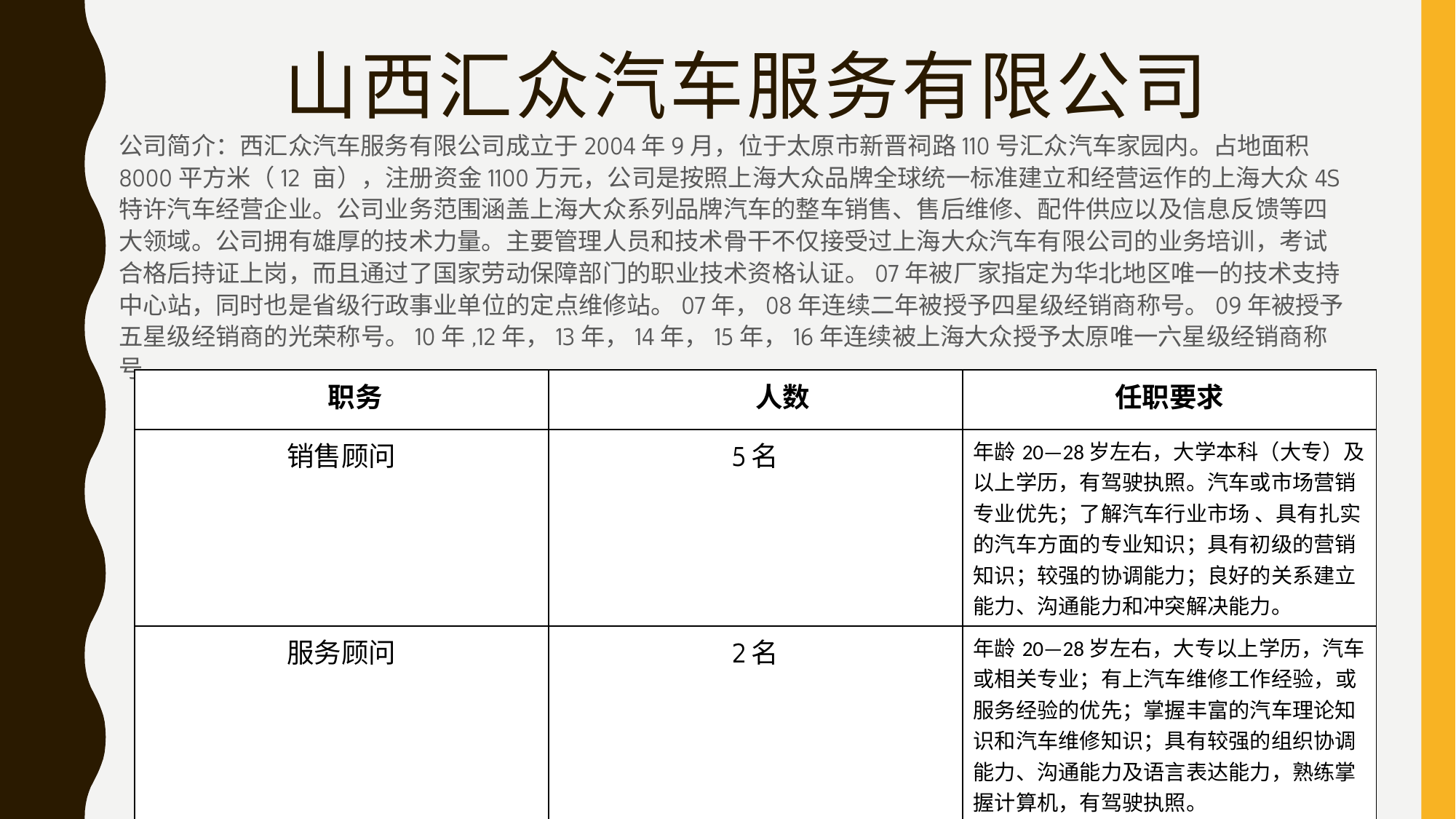

# 山西汇众汽车服务有限公司
公司简介：西汇众汽车服务有限公司成立于2004年9月，位于太原市新晋祠路110号汇众汽车家园内。占地面积8000平方米（12 亩），注册资金1100万元，公司是按照上海大众品牌全球统一标准建立和经营运作的上海大众4S特许汽车经营企业。公司业务范围涵盖上海大众系列品牌汽车的整车销售、售后维修、配件供应以及信息反馈等四大领域。公司拥有雄厚的技术力量。主要管理人员和技术骨干不仅接受过上海大众汽车有限公司的业务培训，考试合格后持证上岗，而且通过了国家劳动保障部门的职业技术资格认证。07年被厂家指定为华北地区唯一的技术支持中心站，同时也是省级行政事业单位的定点维修站。07年，08年连续二年被授予四星级经销商称号。09年被授予五星级经销商的光荣称号。10年,12年，13年，14年，15年，16年连续被上海大众授予太原唯一六星级经销商称号。

| 务职务 | 人数人数 | 任职要求 |
| --- | --- | --- |
| 销售顾问 | 5名 | 年龄20—28岁左右，大学本科（大专）及以上学历，有驾驶执照。汽车或市场营销专业优先；了解汽车行业市场 、具有扎实的汽车方面的专业知识；具有初级的营销知识；较强的协调能力；良好的关系建立能力、沟通能力和冲突解决能力。 |
| 服务顾问 | 2名 | 年龄20—28岁左右，大专以上学历，汽车或相关专业；有上汽车维修工作经验，或服务经验的优先；掌握丰富的汽车理论知识和汽车维修知识；具有较强的组织协调能力、沟通能力及语言表达能力，熟练掌握计算机，有驾驶执照。 |